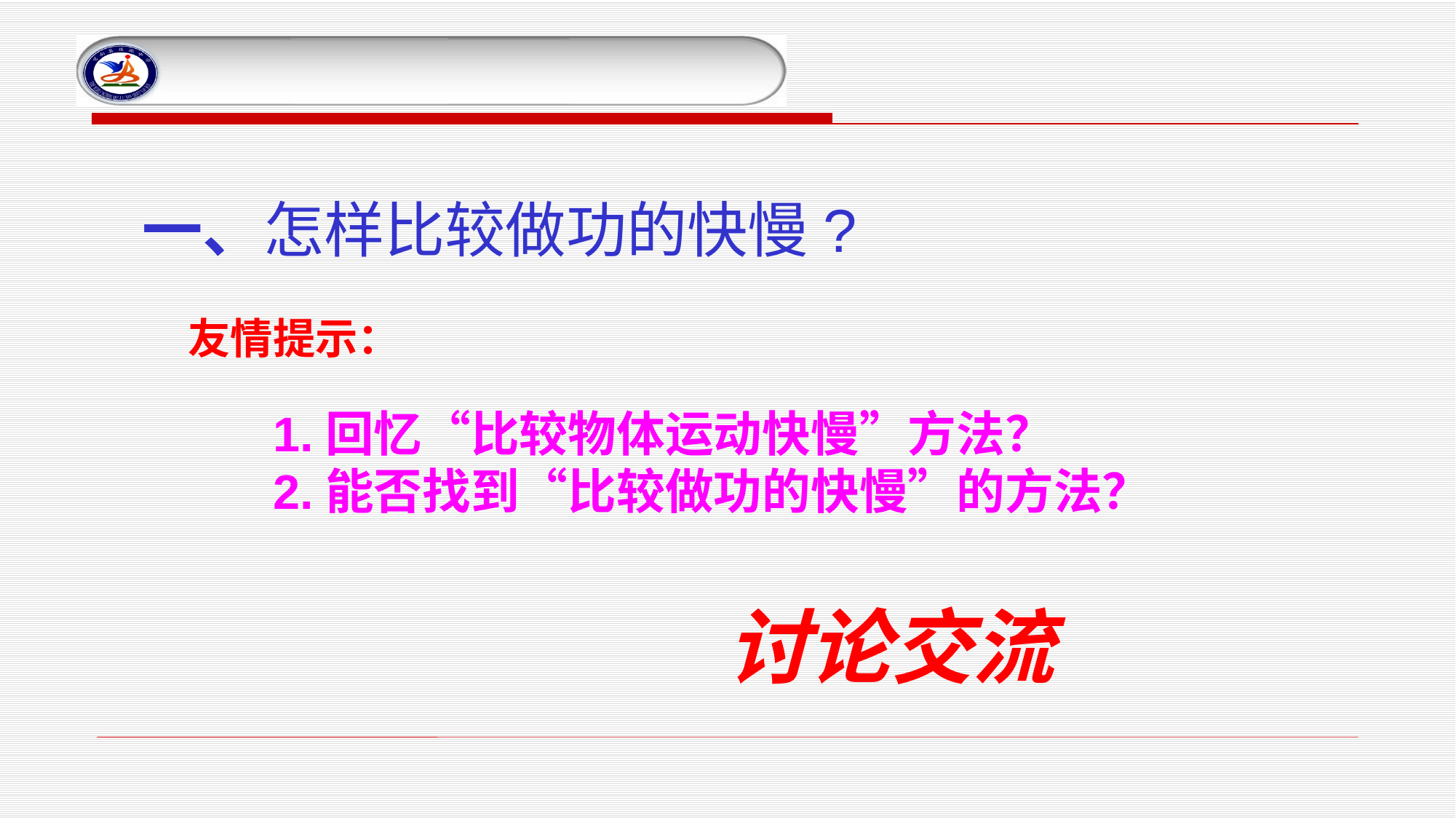

一、怎样比较做功的快慢?
友情提示：
1.回忆“比较物体运动快慢”方法？
2.能否找到“比较做功的快慢”的方法？
讨论交流